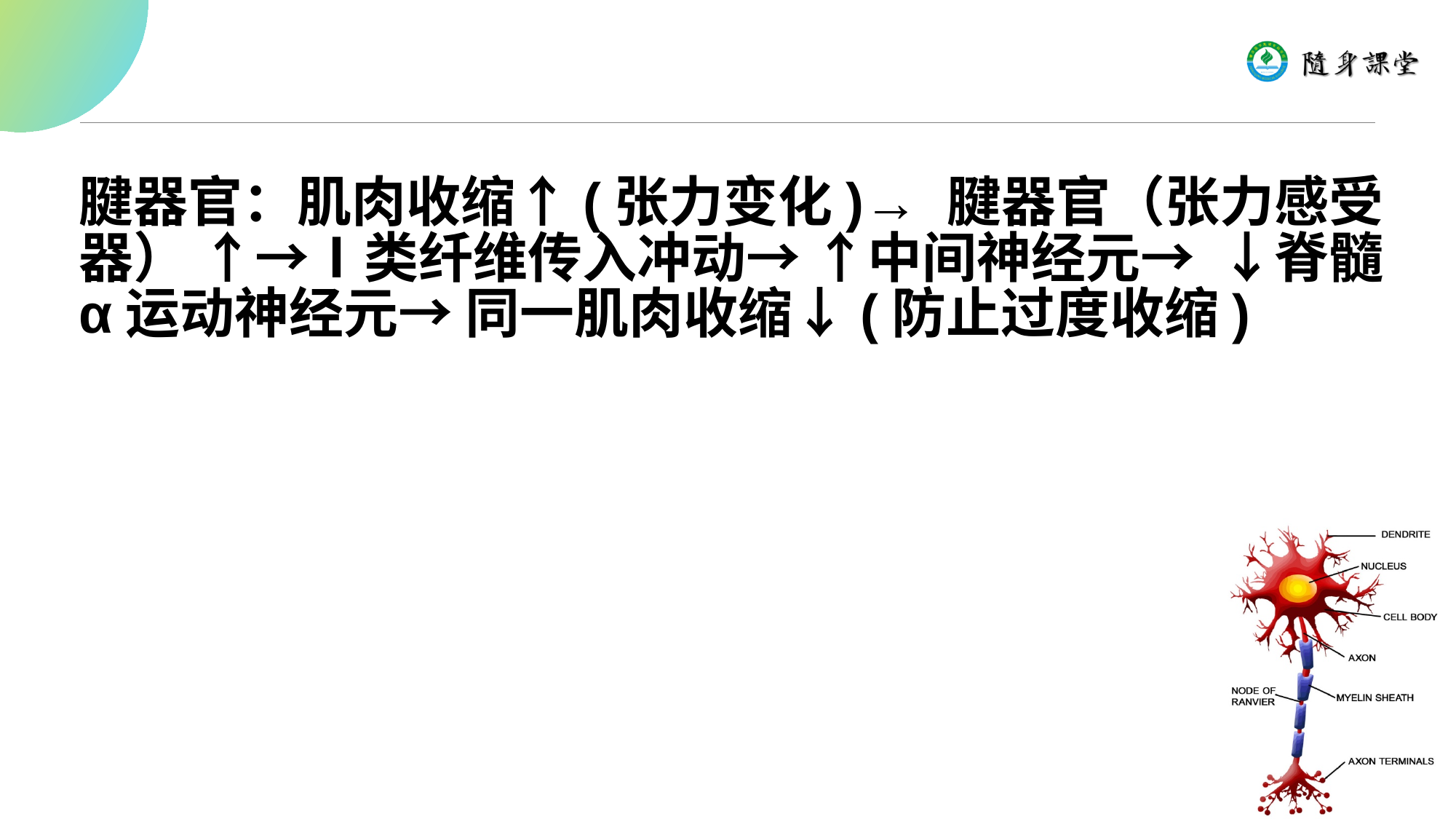

腱器官：肌肉收缩↑(张力变化)→ 腱器官（张力感受器） ↑→Ⅰ类纤维传入冲动→ ↑中间神经元→  ↓脊髓α运动神经元→ 同一肌肉收缩↓(防止过度收缩)